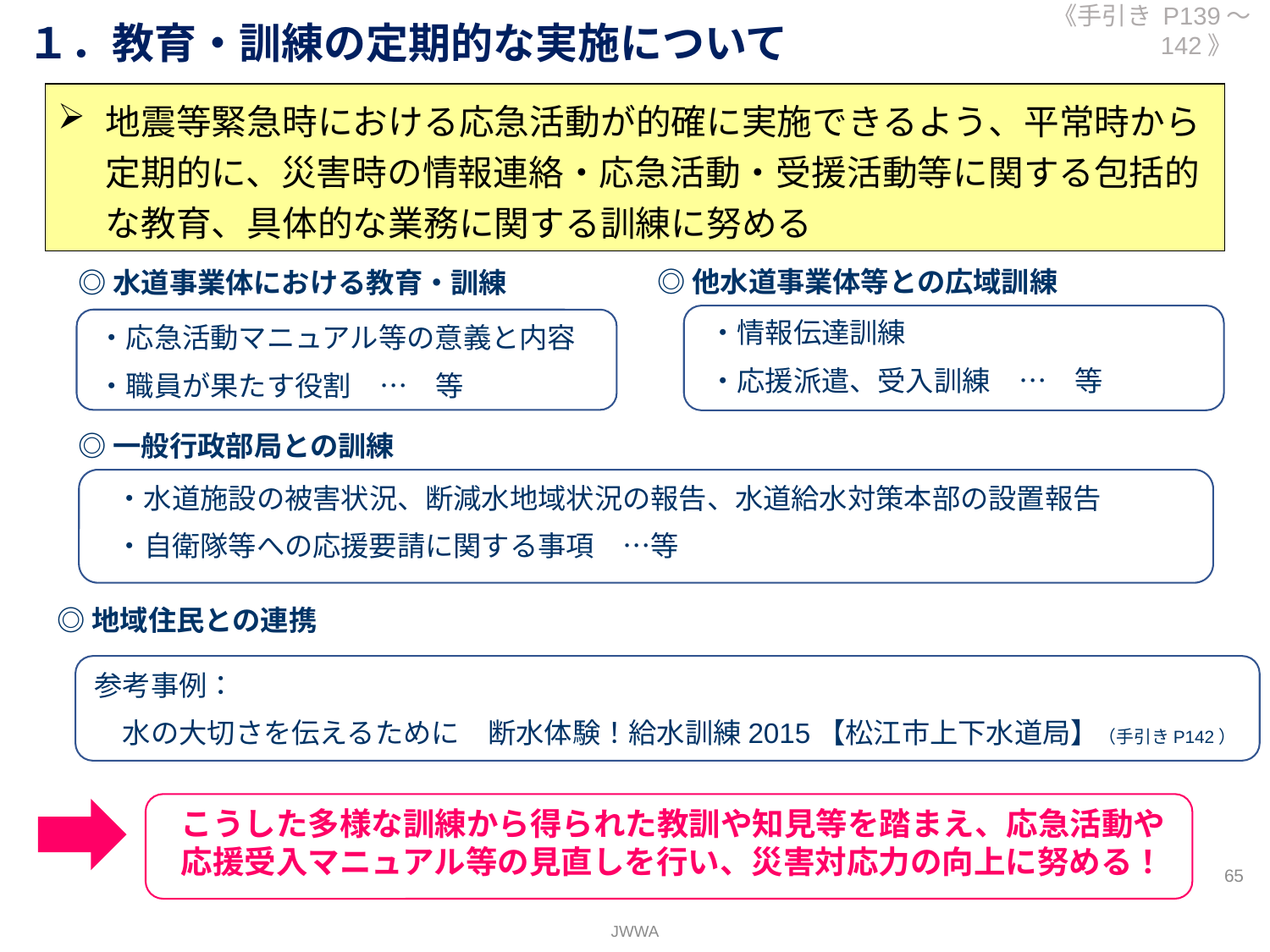

《手引き P139～142》
１．教育・訓練の定期的な実施について
地震等緊急時における応急活動が的確に実施できるよう、平常時から定期的に、災害時の情報連絡・応急活動・受援活動等に関する包括的な教育、具体的な業務に関する訓練に努める
◎他水道事業体等との広域訓練
◎水道事業体における教育・訓練

・情報伝達訓練
・応援派遣、受入訓練　…　等

・応急活動マニュアル等の意義と内容
・職員が果たす役割　…　等
◎一般行政部局との訓練

・水道施設の被害状況、断減水地域状況の報告、水道給水対策本部の設置報告
・自衛隊等への応援要請に関する事項　…等
◎地域住民との連携

参考事例：
　水の大切さを伝えるために　断水体験！給水訓練2015【松江市上下水道局】（手引きP142）

こうした多様な訓練から得られた教訓や知見等を踏まえ、応急活動や応援受入マニュアル等の見直しを行い、災害対応力の向上に努める！

65
JWWA